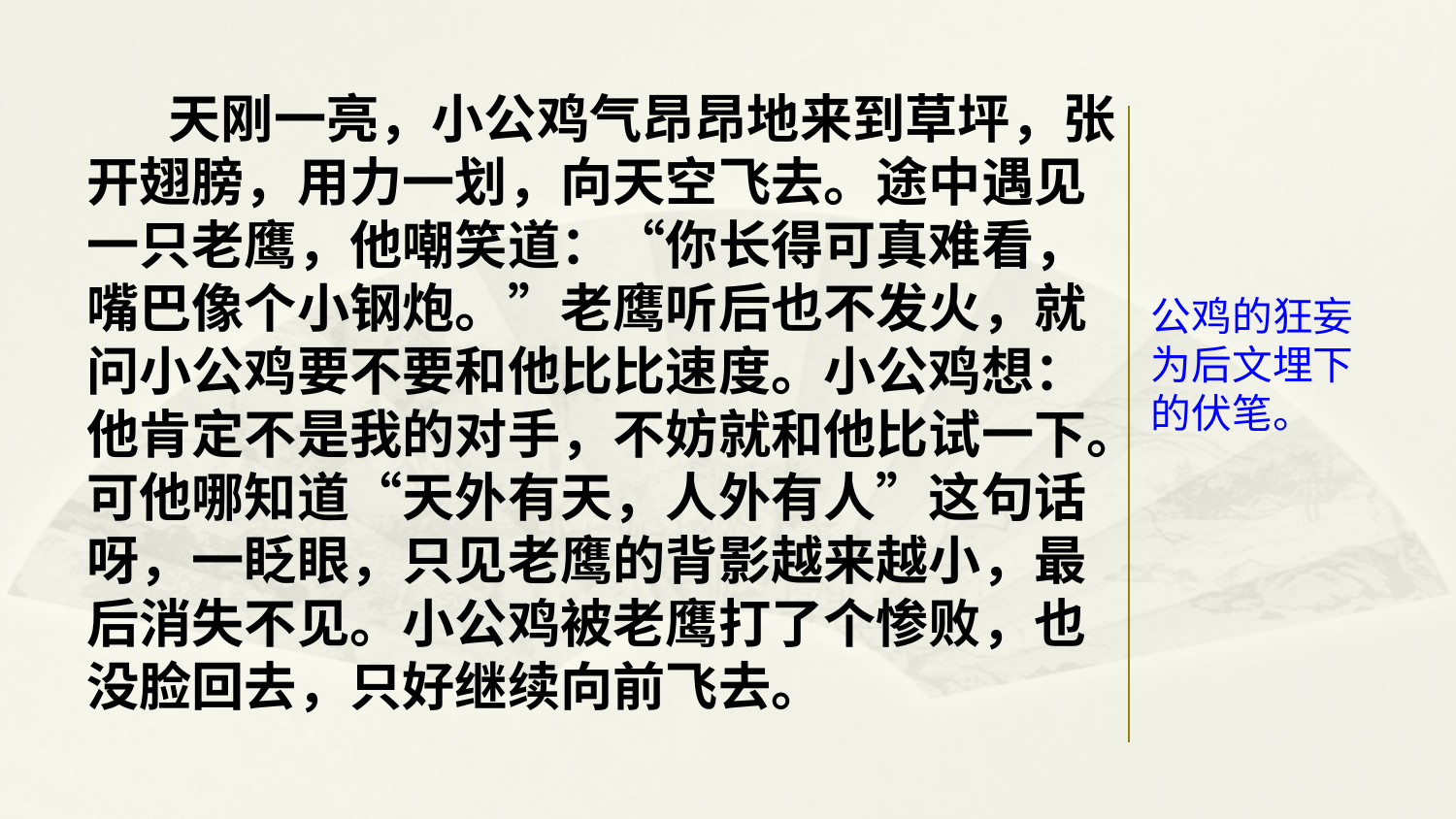

天刚一亮，小公鸡气昂昂地来到草坪，张开翅膀，用力一划，向天空飞去。途中遇见一只老鹰，他嘲笑道：“你长得可真难看，嘴巴像个小钢炮。”老鹰听后也不发火，就问小公鸡要不要和他比比速度。小公鸡想：他肯定不是我的对手，不妨就和他比试一下。可他哪知道“天外有天，人外有人”这句话呀，一眨眼，只见老鹰的背影越来越小，最后消失不见。小公鸡被老鹰打了个惨败，也没脸回去，只好继续向前飞去。
公鸡的狂妄为后文埋下的伏笔。